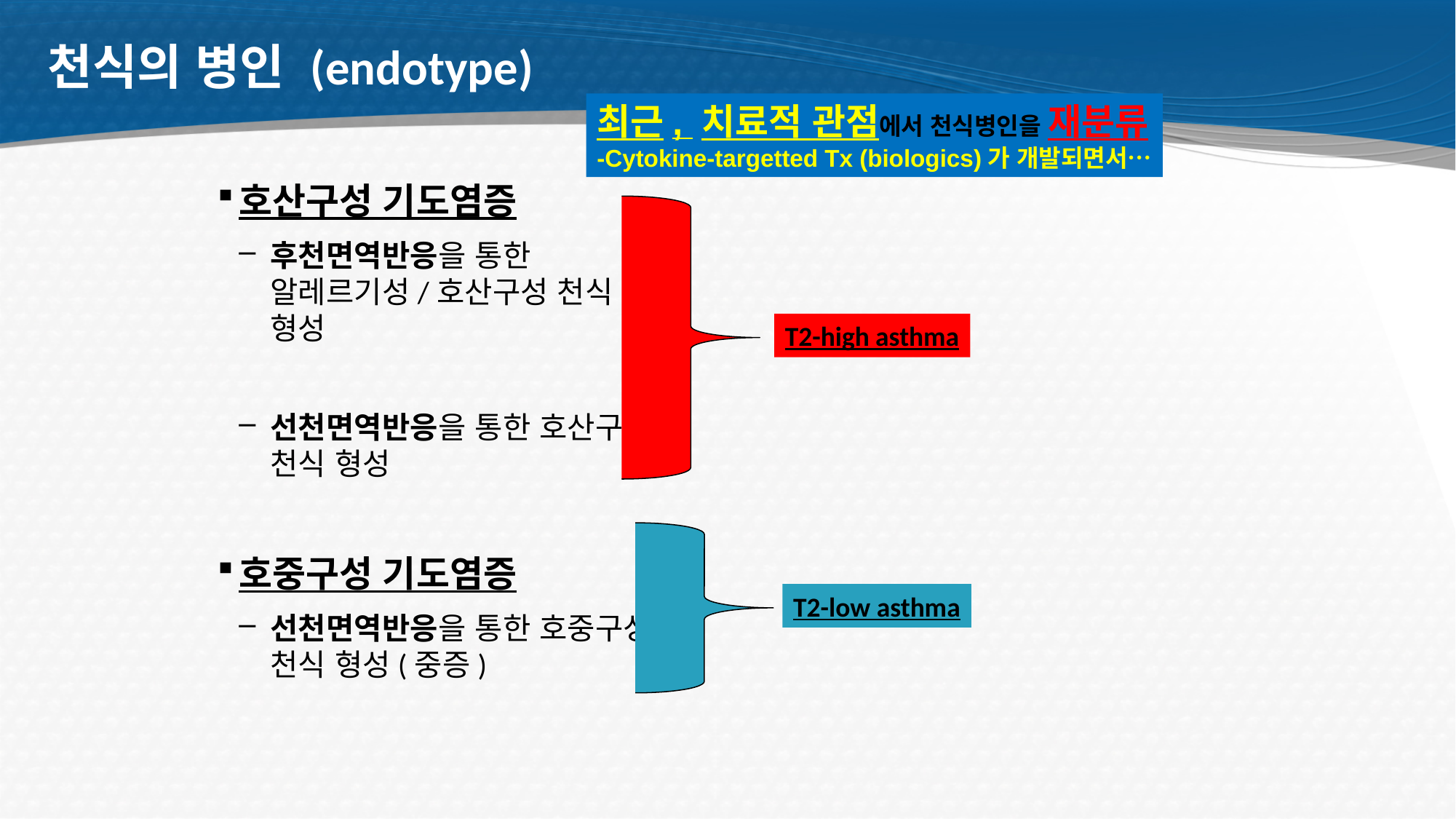

# 천식의 병인 (endotype)
최근, 치료적 관점에서 천식병인을 재분류
-Cytokine-targetted Tx (biologics)가 개발되면서…
호산구성 기도염증
후천면역반응을 통한 알레르기성/호산구성 천식 형성

선천면역반응을 통한 호산구성 천식 형성

호중구성 기도염증
선천면역반응을 통한 호중구성 천식 형성(중증)

T2-high asthma

T2-low asthma